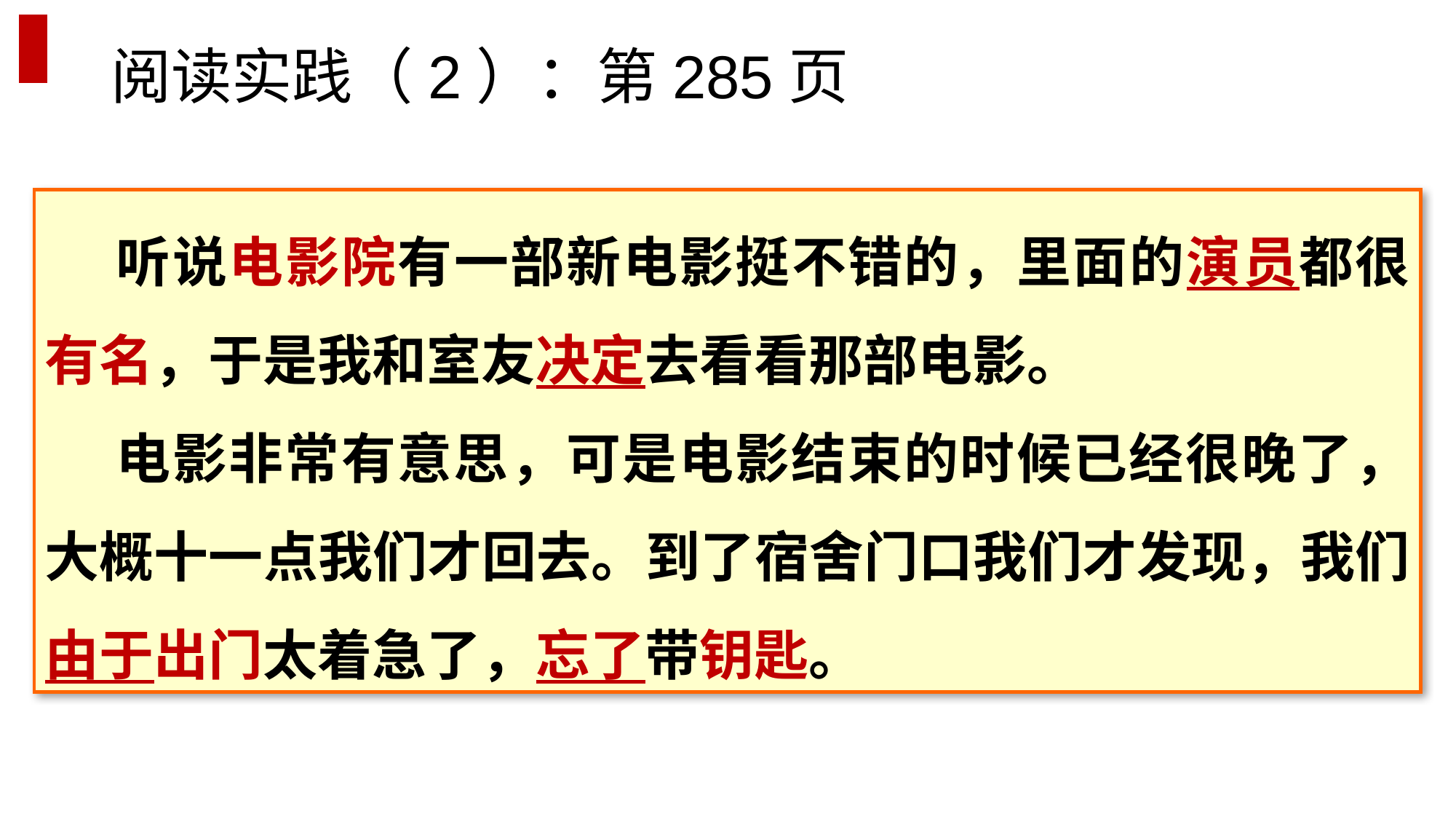

阅读实践（2）：第285页

    听说电影院有一部新电影挺不错的，里面的演员都很有名，于是我和室友决定去看看那部电影。
    电影非常有意思，可是电影结束的时候已经很晚了，大概十一点我们才回去。到了宿舍门口我们才发现，我们由于出门太着急了，忘了带钥匙。